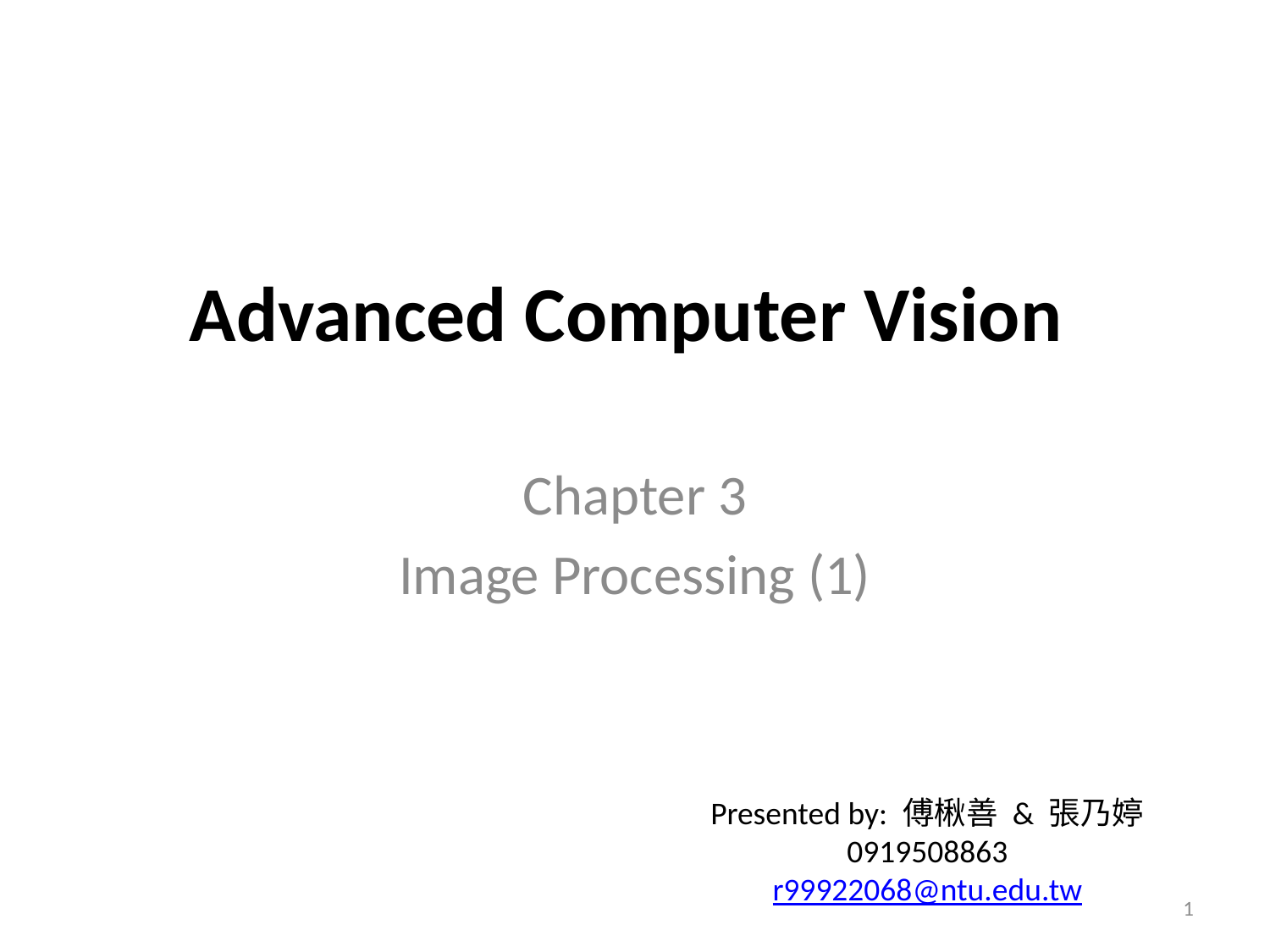

# Advanced Computer Vision
Chapter 3
Image Processing (1)
Presented by: 傅楸善 & 張乃婷
0919508863
r99922068@ntu.edu.tw
1